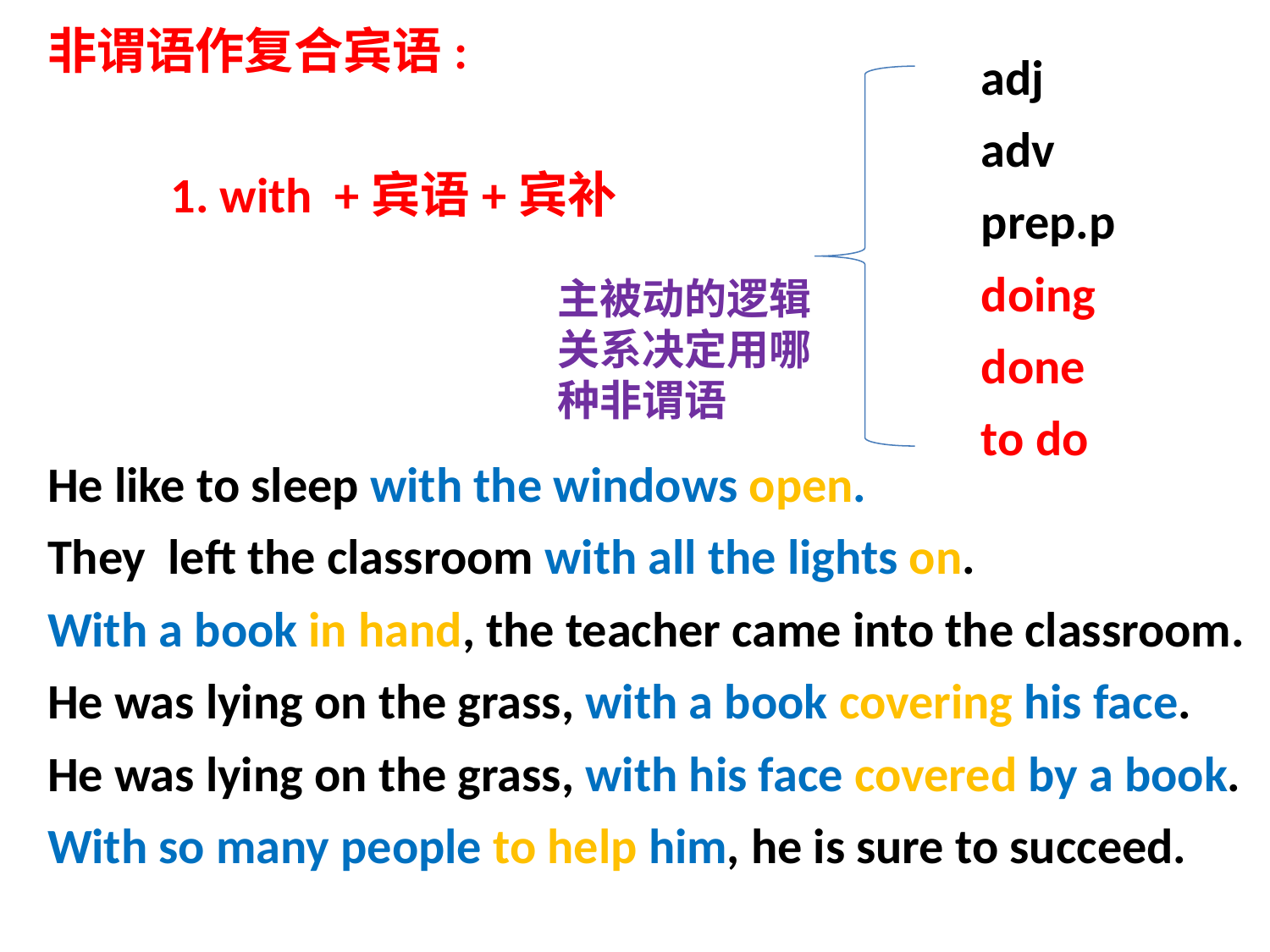

非谓语作复合宾语:

           1. with  +宾语+宾补

He like to sleep with the windows open.
They  left the classroom with all the lights on.
With a book in hand, the teacher came into the classroom.
He was lying on the grass, with a book covering his face.
He was lying on the grass, with his face covered by a book.
With so many people to help him, he is sure to succeed.

   adj
   adv
   prep.p
   doing
   done
   to do

主被动的逻辑关系决定用哪种非谓语